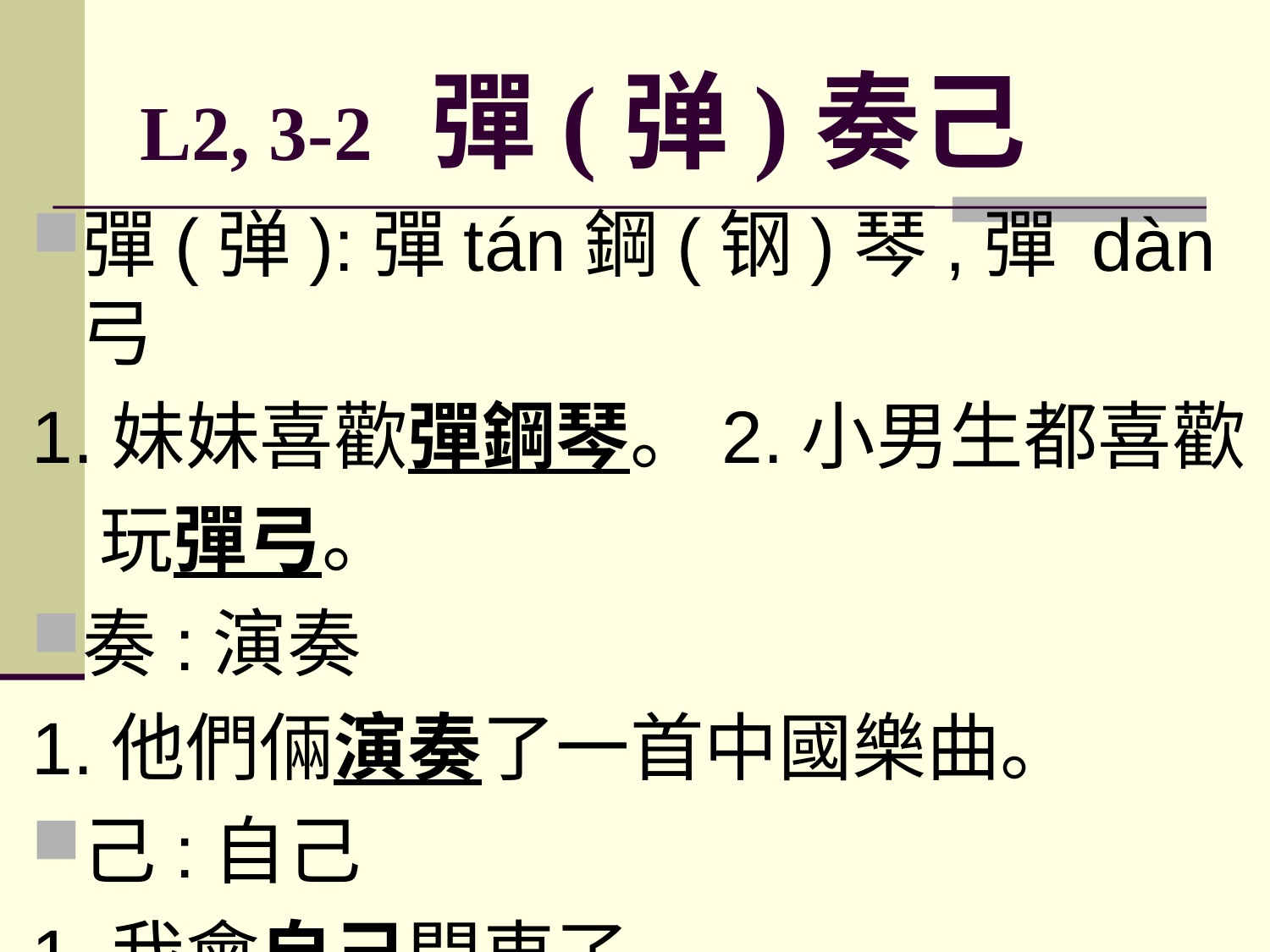

# L2, 3-2  彈(弹)奏己
彈(弹):彈tán鋼(钢)琴,彈 dàn弓
1.妹妹喜歡彈鋼琴。2.小男生都喜歡
   玩彈弓。
奏:演奏
1.他們倆演奏了一首中國樂曲。
己:自己
1.我會自己開車了。